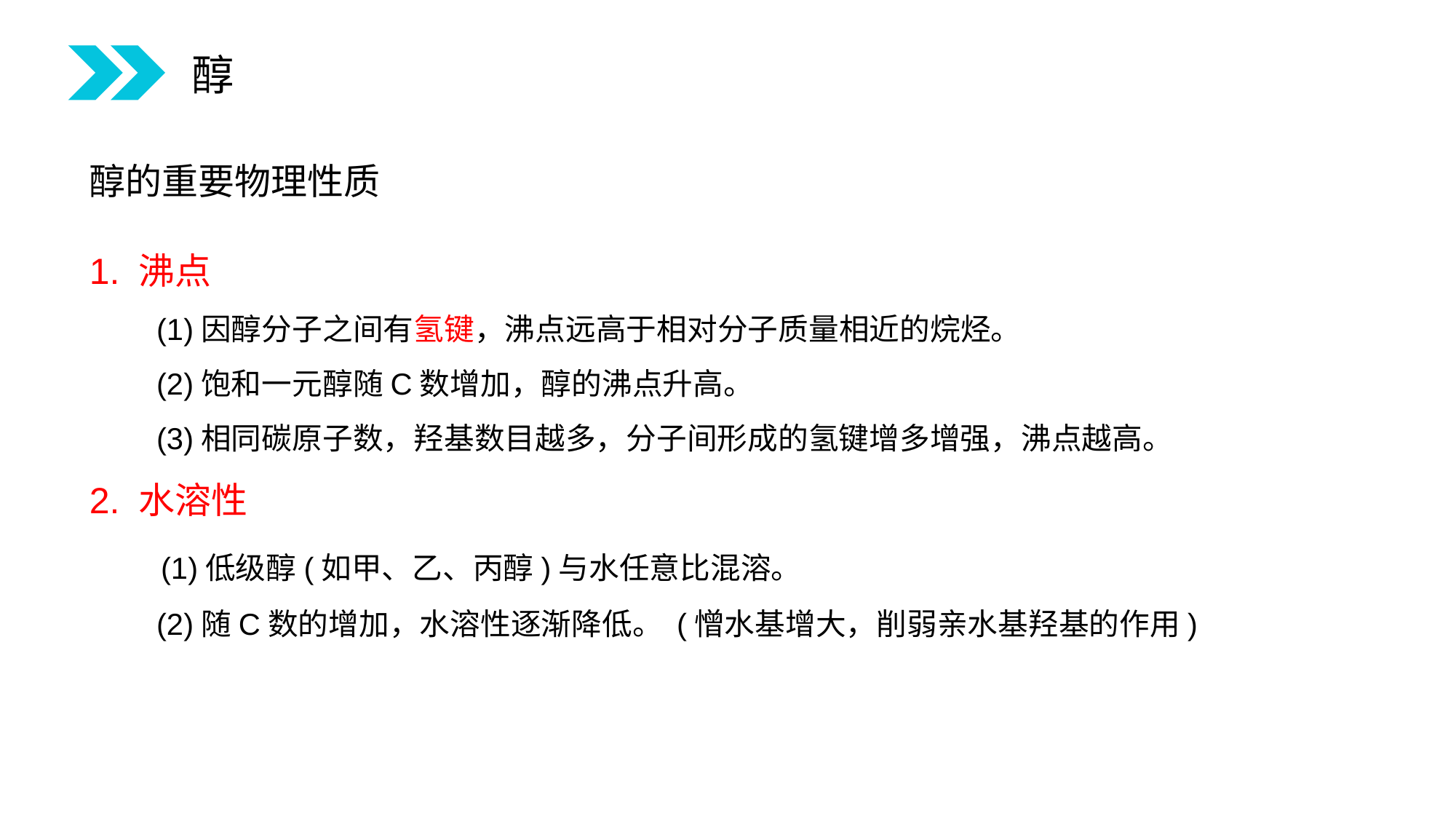

醇
醇的重要物理性质
1. 沸点
        (1)因醇分子之间有氢键，沸点远高于相对分子质量相近的烷烃。
        (2)饱和一元醇随C数增加，醇的沸点升高。
        (3)相同碳原子数，羟基数目越多，分子间形成的氢键增多增强，沸点越高。
2. 水溶性
       (1)低级醇(如甲、乙、丙醇)与水任意比混溶。
        (2)随C数的增加，水溶性逐渐降低。 (憎水基增大，削弱亲水基羟基的作用)